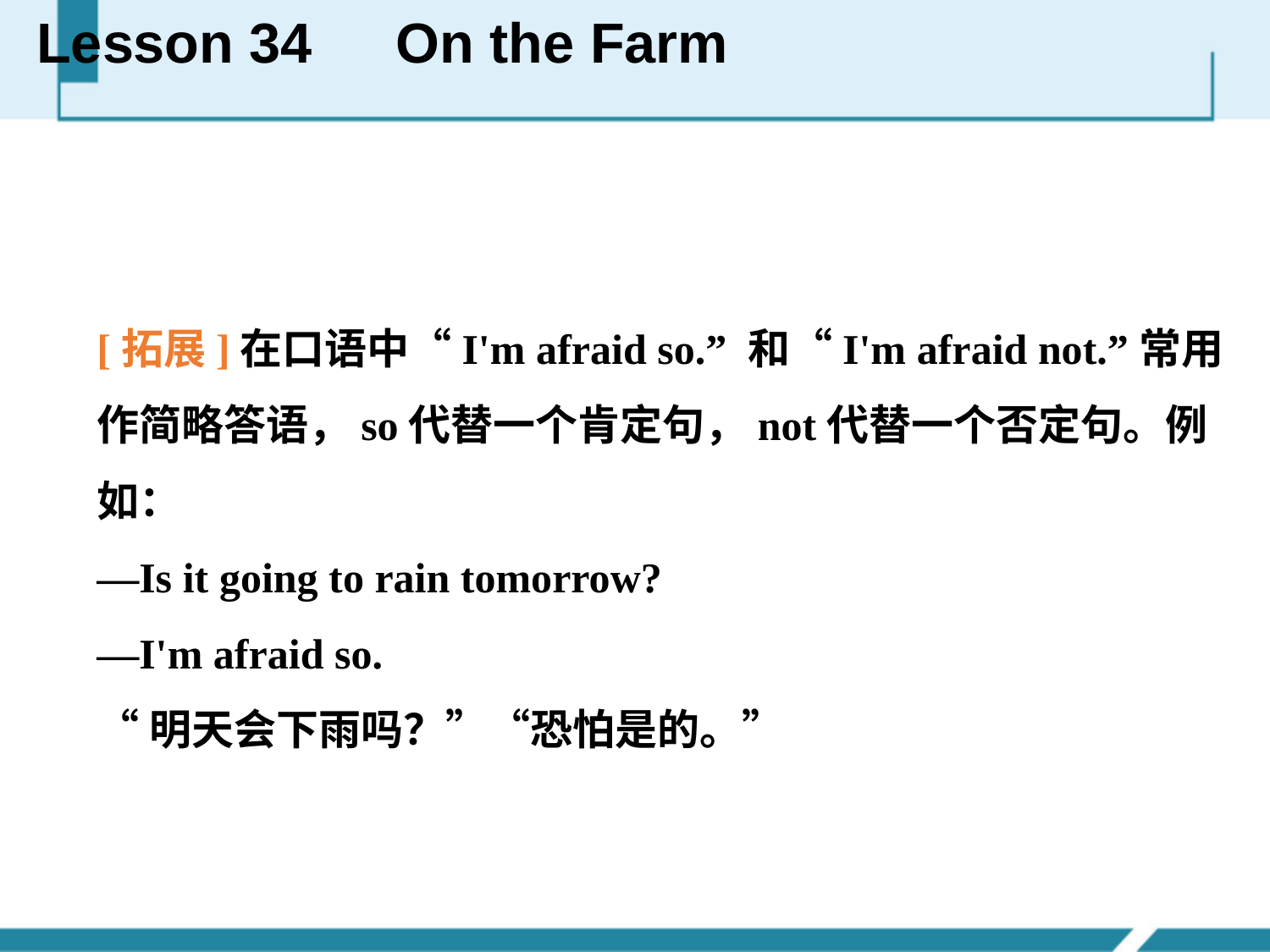

Lesson 34　On the Farm
[拓展]在口语中“I'm afraid so.” 和“I'm afraid not.”常用作简略答语，so代替一个肯定句，not代替一个否定句。例如：
—Is it going to rain tomorrow?
—I'm afraid so.
“明天会下雨吗？”“恐怕是的。”